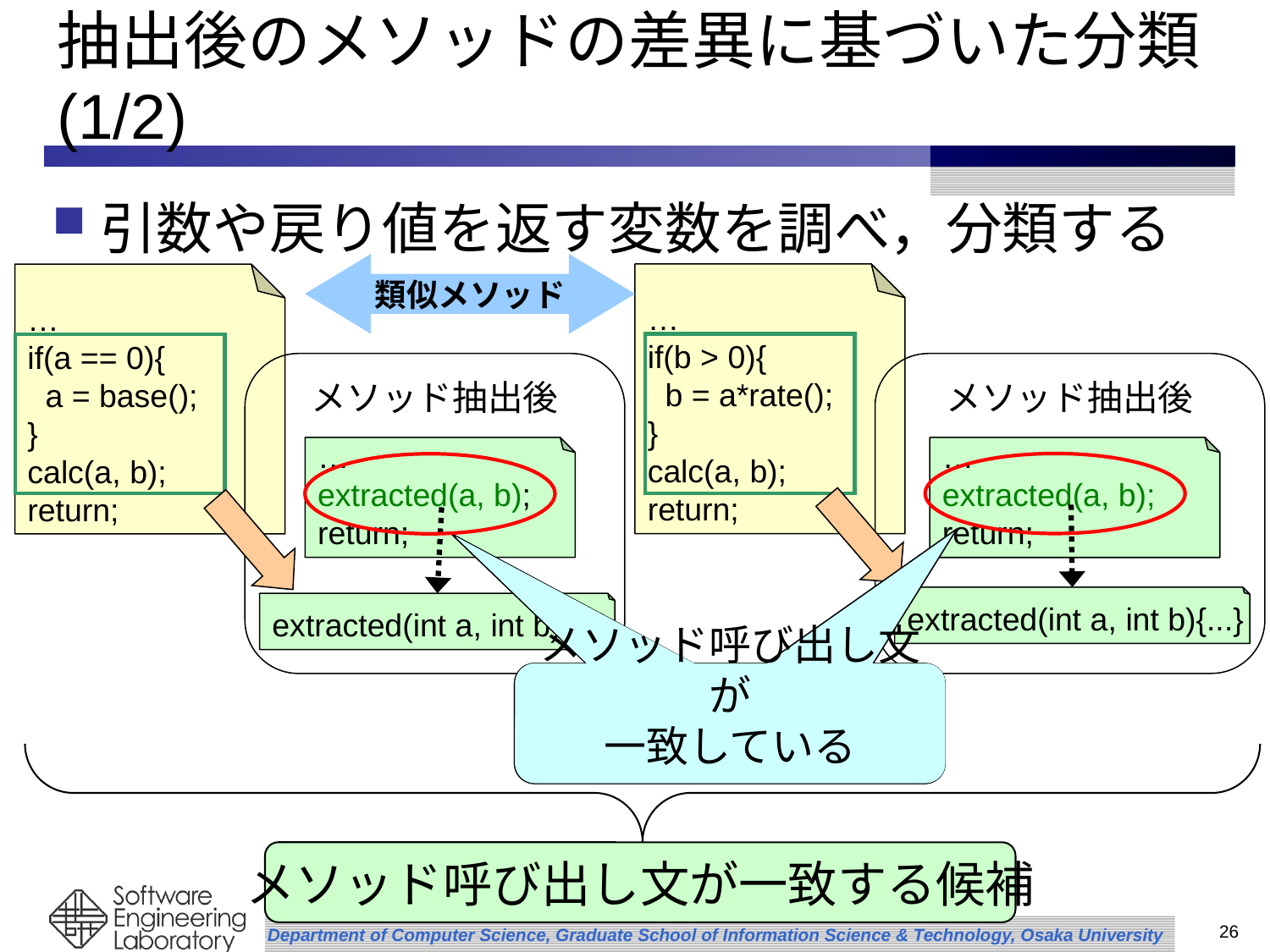

# 抽出後のメソッドの差異に基づいた分類(1/2)
引数や戻り値を返す変数を調べ，分類する
類似メソッド
…
if(b > 0){
  b = a*rate();
}
calc(a, b);
return;
…
if(a == 0){
  a = base();
}
calc(a, b);
return;

メソッド抽出後
メソッド抽出後
…
extracted(a, b);
return;
…
extracted(a, b);
return;

メソッド呼び出し文が
一致している

extracted(int a, int b){...}
extracted(int a, int b){...}

メソッド呼び出し文が一致する候補
26